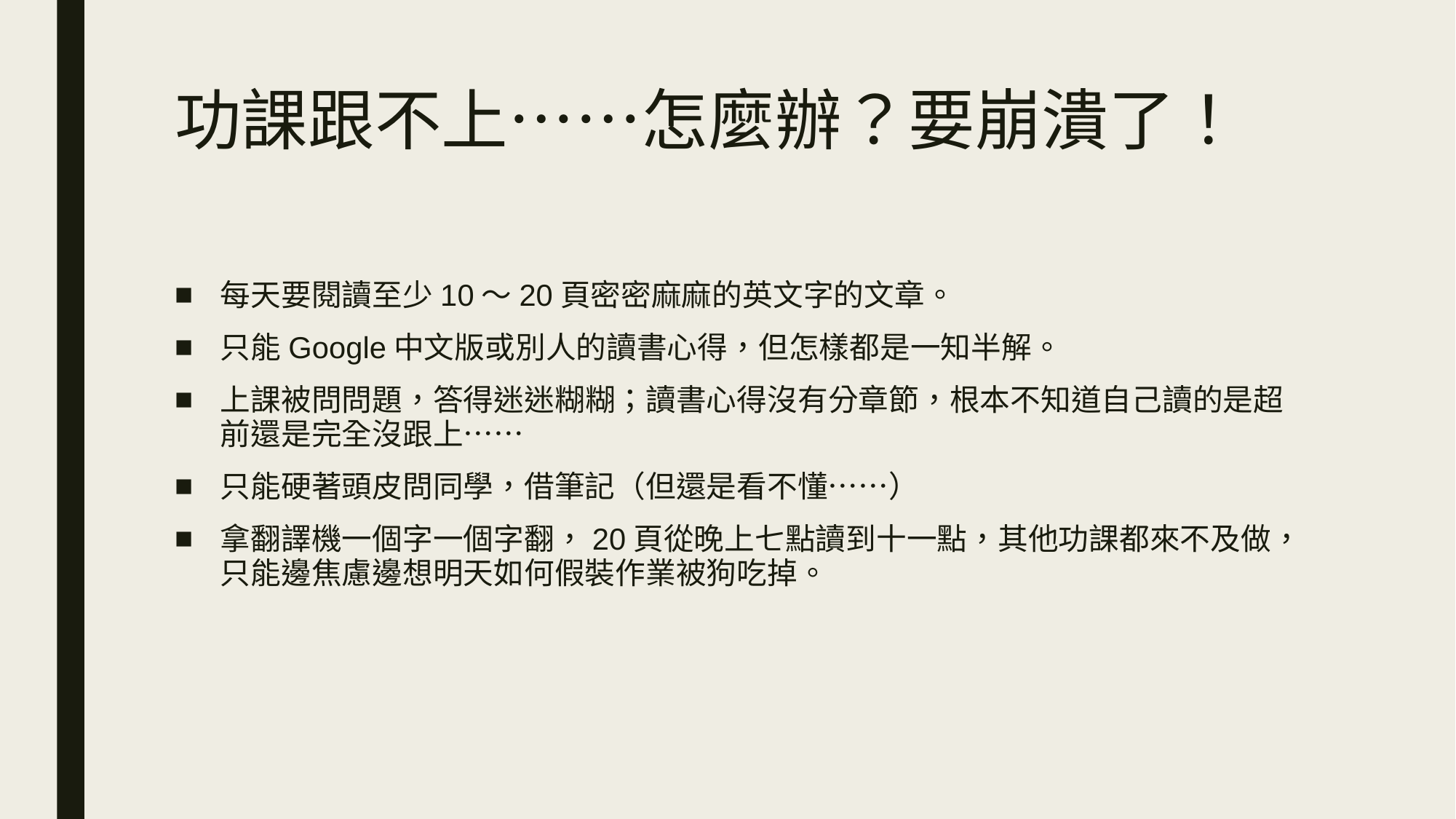

# 功課跟不上⋯⋯怎麼辦？要崩潰了！
每天要閱讀至少10～20頁密密麻麻的英文字的文章。
只能Google中文版或別人的讀書心得，但怎樣都是一知半解。
上課被問問題，答得迷迷糊糊；讀書心得沒有分章節，根本不知道自己讀的是超前還是完全沒跟上⋯⋯
只能硬著頭皮問同學，借筆記（但還是看不懂⋯⋯）
拿翻譯機一個字一個字翻，20頁從晚上七點讀到十一點，其他功課都來不及做，只能邊焦慮邊想明天如何假裝作業被狗吃掉。